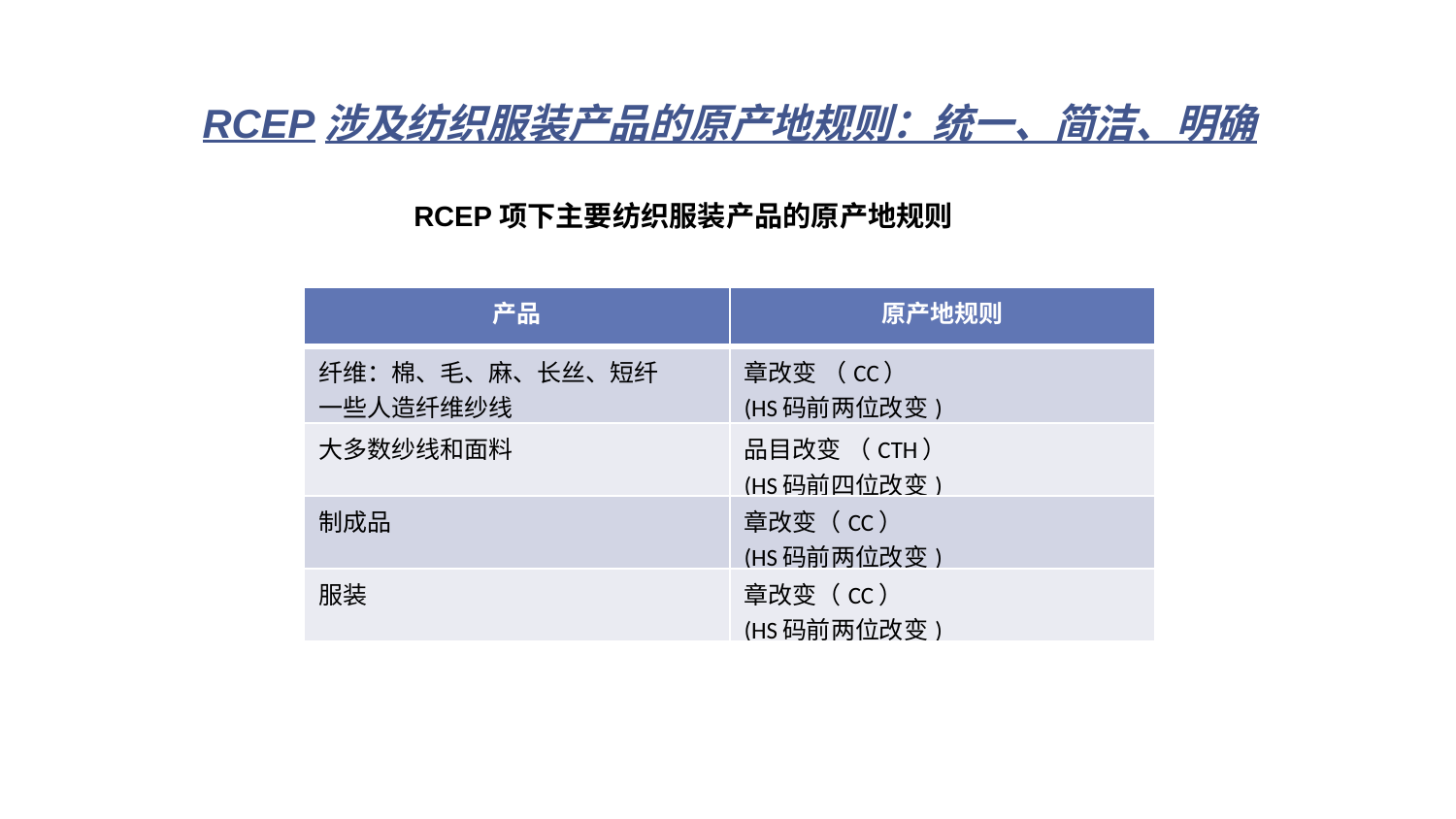

RCEP涉及纺织服装产品的原产地规则：统一、简洁、明确
     RCEP项下主要纺织服装产品的原产地规则
| 产品 | 原产地规则 |
| --- | --- |
| 纤维：棉、毛、麻、长丝、短纤 一些人造纤维纱线 | 章改变 （CC） (HS码前两位改变) |
| 大多数纱线和面料 | 品目改变 （CTH） (HS码前四位改变) |
| 制成品 | 章改变（CC） (HS码前两位改变) |
| 服装 | 章改变（CC） (HS码前两位改变) |